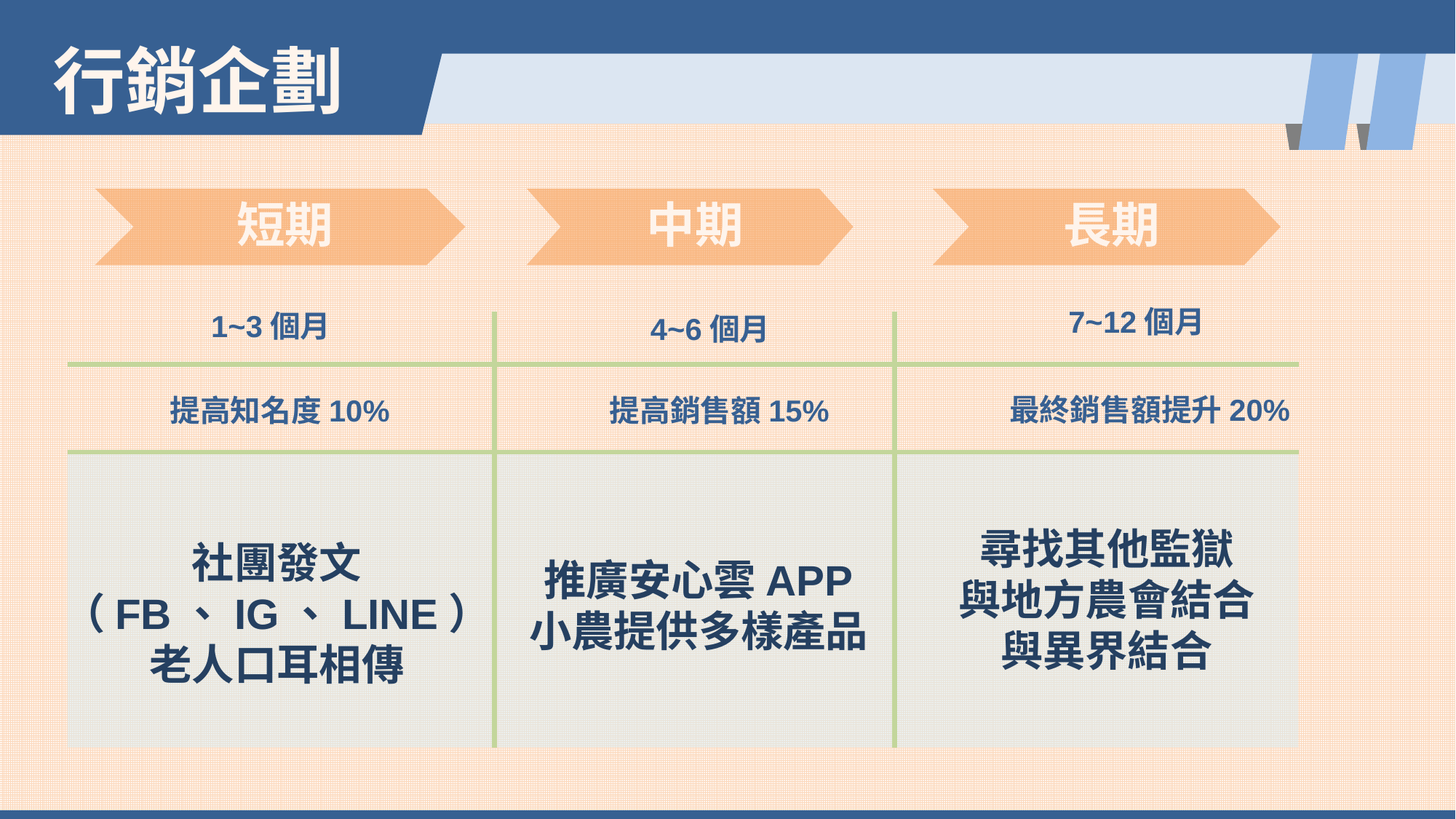

行銷企劃

中期
短期
長期
7~12個月
1~3個月
4~6個月
最終銷售額提升20%
提高知名度10%
提高銷售額15%

尋找其他監獄
與地方農會結合
與異界結合
社團發文
（FB、IG、LINE）
老人口耳相傳
推廣安心雲APP
小農提供多樣產品